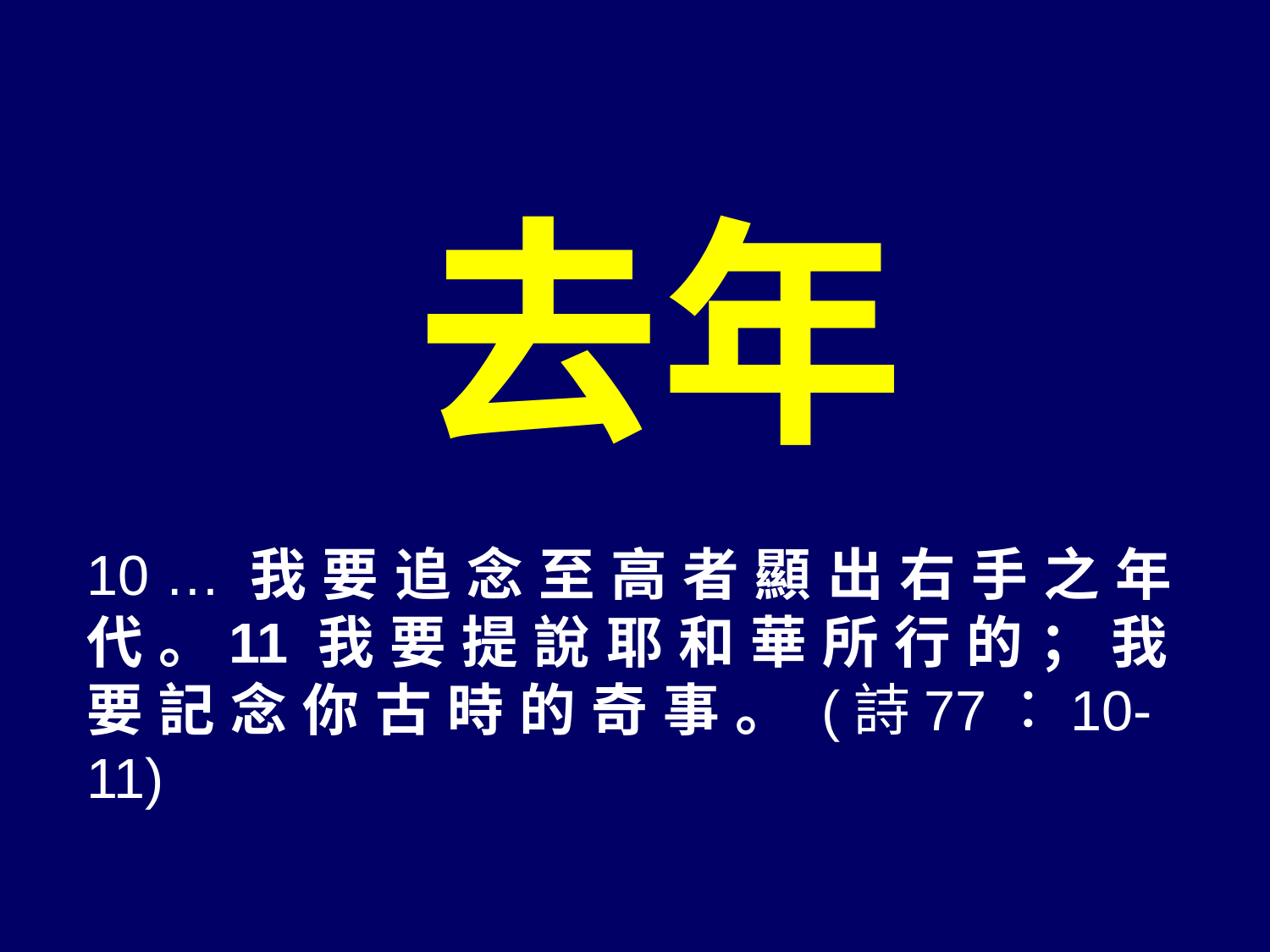

去年
10 … 我 要 追 念 至 高 者 顯 出 右 手 之 年 代 。11 我 要 提 說 耶 和 華 所 行 的 ； 我 要 記 念 你 古 時 的 奇 事 。 (詩77：10-11)